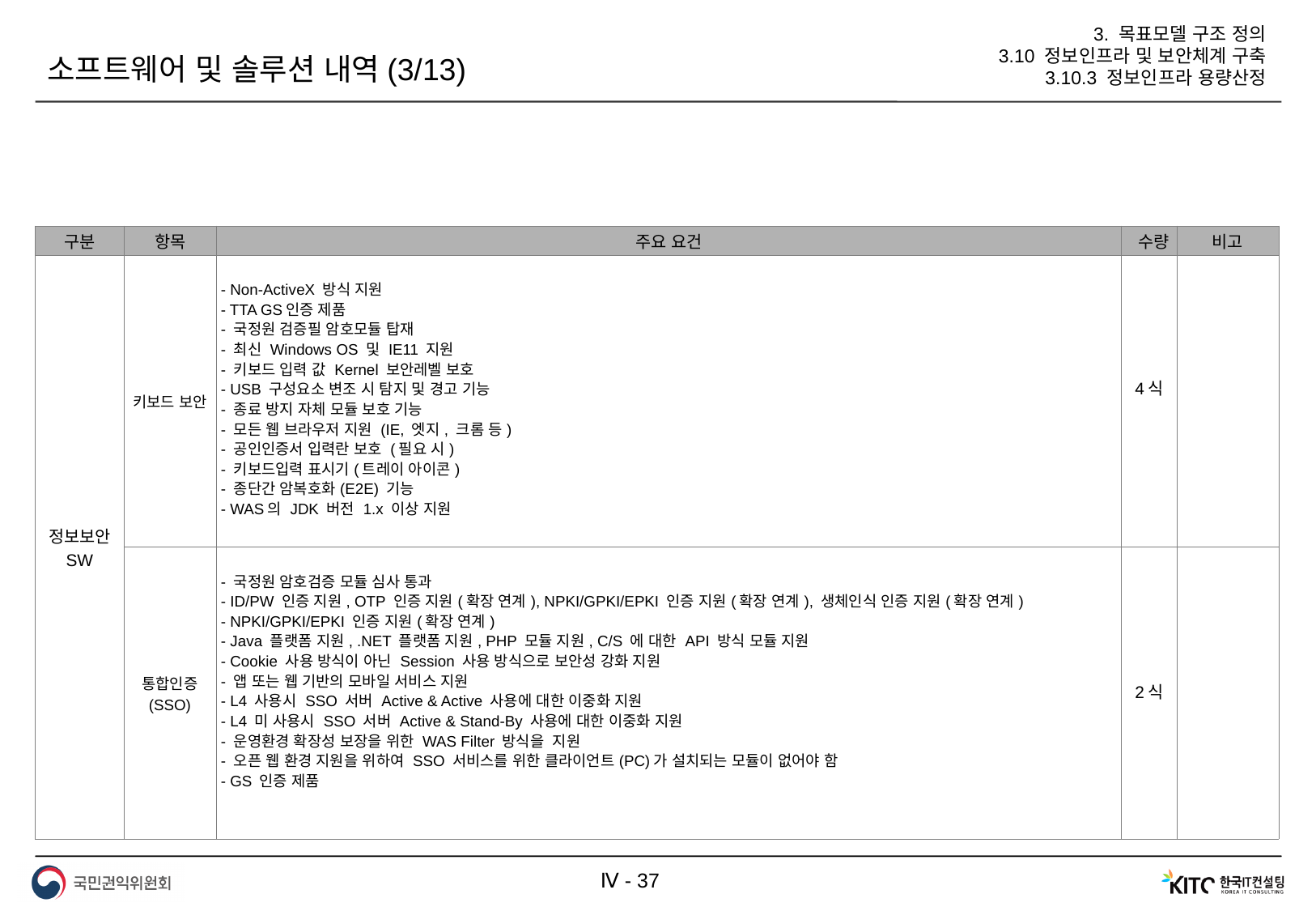

3. 목표모델 구조 정의
3.10 정보인프라 및 보안체계 구축
3.10.3 정보인프라 용량산정
소프트웨어 및 솔루션 내역(3/13)
| 구분 | 항목 | 주요 요건 | 수량 | 비고 |
| --- | --- | --- | --- | --- |
| 정보보안 SW | 키보드 보안 | - Non-ActiveX 방식 지원 - TTA GS인증 제품 - 국정원 검증필 암호모듈 탑재 - 최신 Windows OS 및 IE11 지원 - 키보드 입력 값 Kernel 보안레벨 보호 - USB 구성요소 변조 시 탐지 및 경고 기능 - 종료 방지 자체 모듈 보호 기능 - 모든 웹 브라우저 지원 (IE, 엣지, 크롬 등) - 공인인증서 입력란 보호 (필요 시) - 키보드입력 표시기(트레이 아이콘) - 종단간 암복호화(E2E) 기능 - WAS의 JDK 버전 1.x 이상 지원 | 4식 |  |
|  | 통합인증 (SSO) | - 국정원 암호검증 모듈 심사 통과 - ID/PW 인증 지원, OTP 인증 지원(확장 연계), NPKI/GPKI/EPKI 인증 지원(확장 연계), 생체인식 인증 지원(확장 연계) - NPKI/GPKI/EPKI 인증 지원(확장 연계) - Java 플랫폼 지원, .NET 플랫폼 지원, PHP 모듈 지원, C/S 에 대한 API 방식 모듈 지원 - Cookie 사용 방식이 아닌 Session 사용 방식으로 보안성 강화 지원 - 앱 또는 웹 기반의 모바일 서비스 지원 - L4 사용시 SSO 서버 Active & Active 사용에 대한 이중화 지원 - L4 미 사용시 SSO 서버 Active & Stand-By 사용에 대한 이중화 지원 - 운영환경 확장성 보장을 위한 WAS Filter 방식을 지원 - 오픈 웹 환경 지원을 위하여 SSO 서비스를 위한 클라이언트(PC)가 설치되는 모듈이 없어야 함 - GS 인증 제품 | 2식 |  |